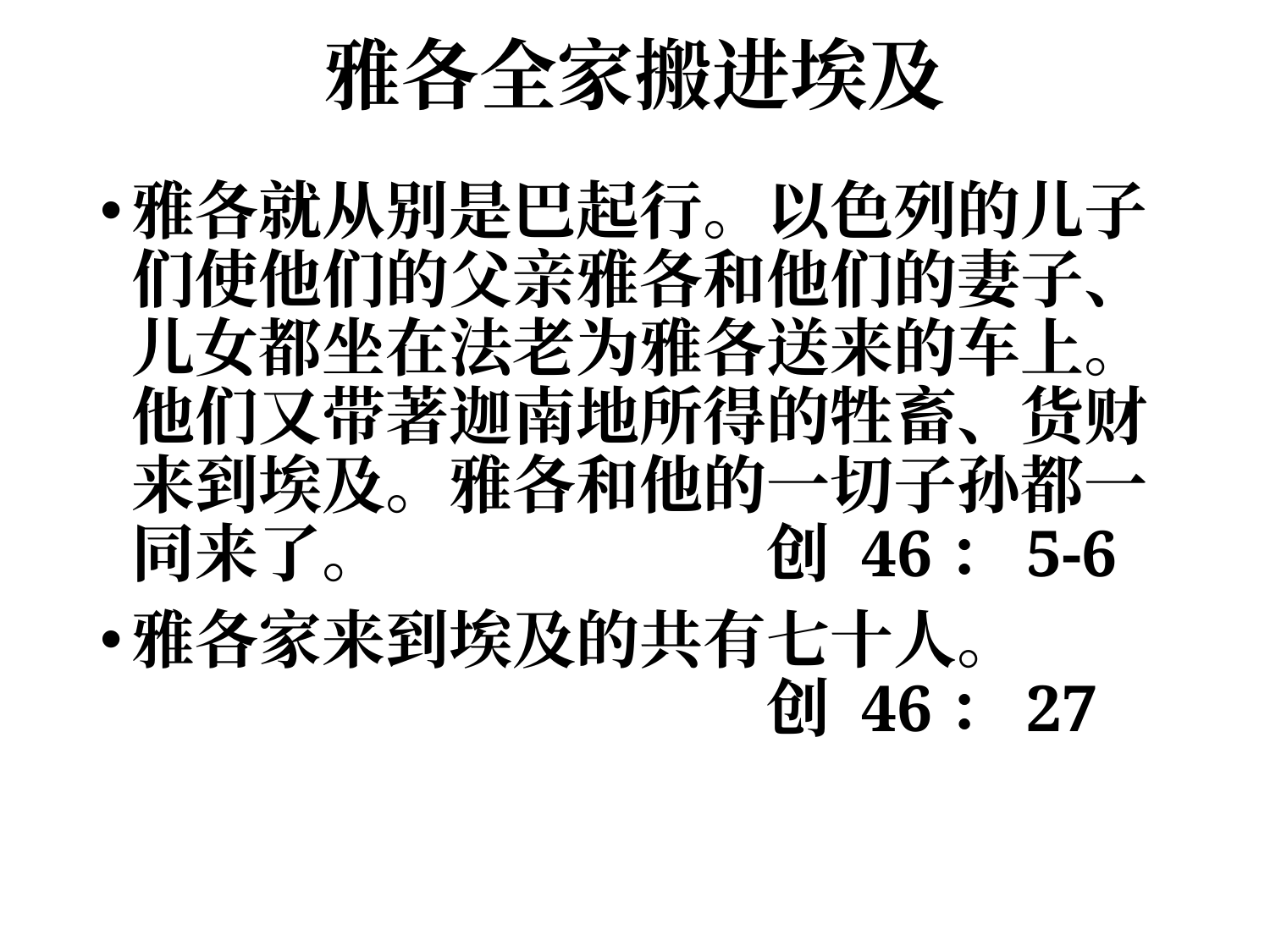

# 雅各全家搬进埃及
雅各就从别是巴起行。以色列的儿子们使他们的父亲雅各和他们的妻子、儿女都坐在法老为雅各送来的车上。 他们又带著迦南地所得的牲畜、货财来到埃及。雅各和他的一切子孙都一同来了。			创 46：5-6
雅各家来到埃及的共有七十人。						创 46：27